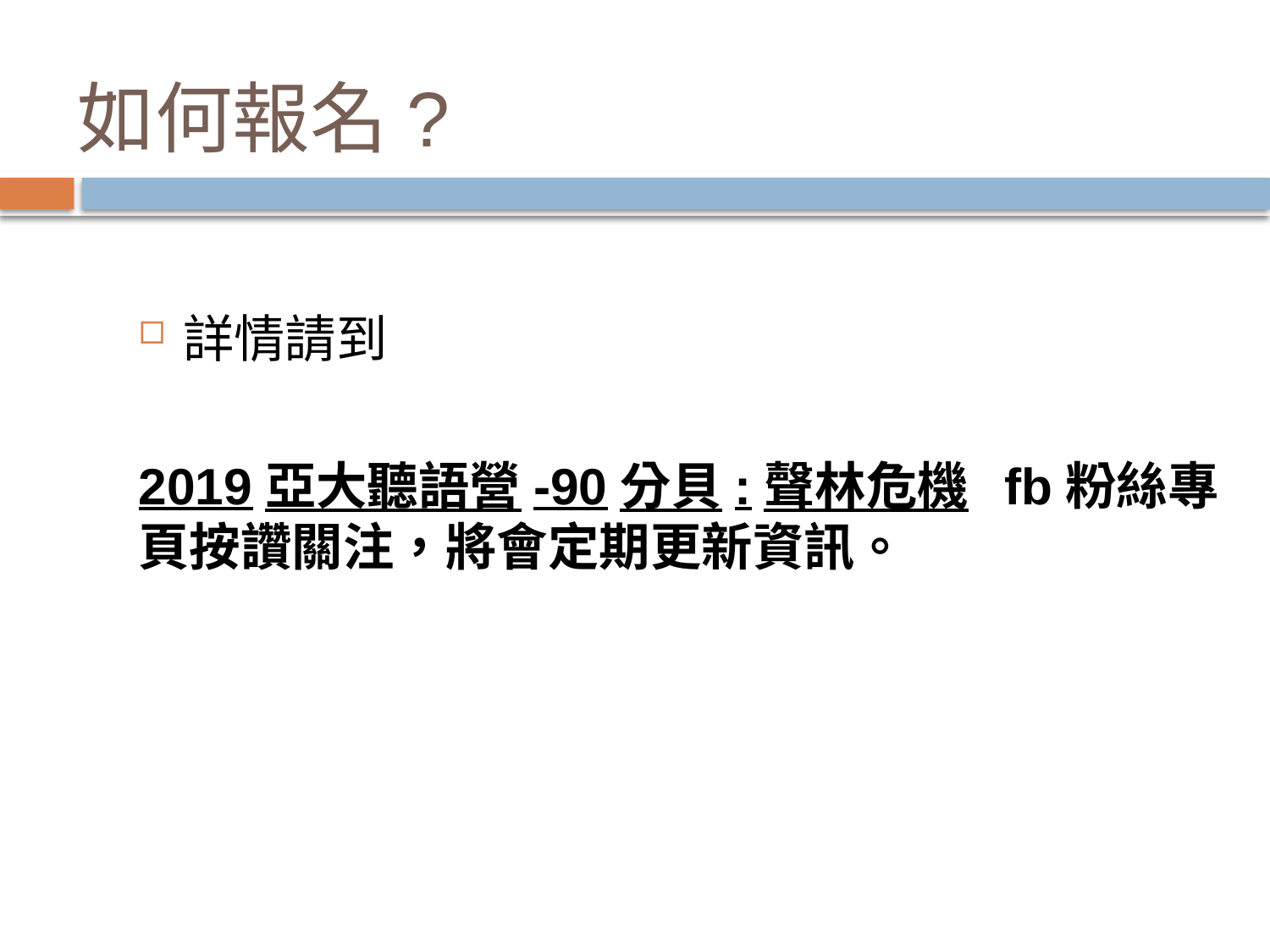

# 如何報名?

詳情請到

2019亞大聽語營-90分貝:聲林危機  fb粉絲專頁按讚關注，將會定期更新資訊。